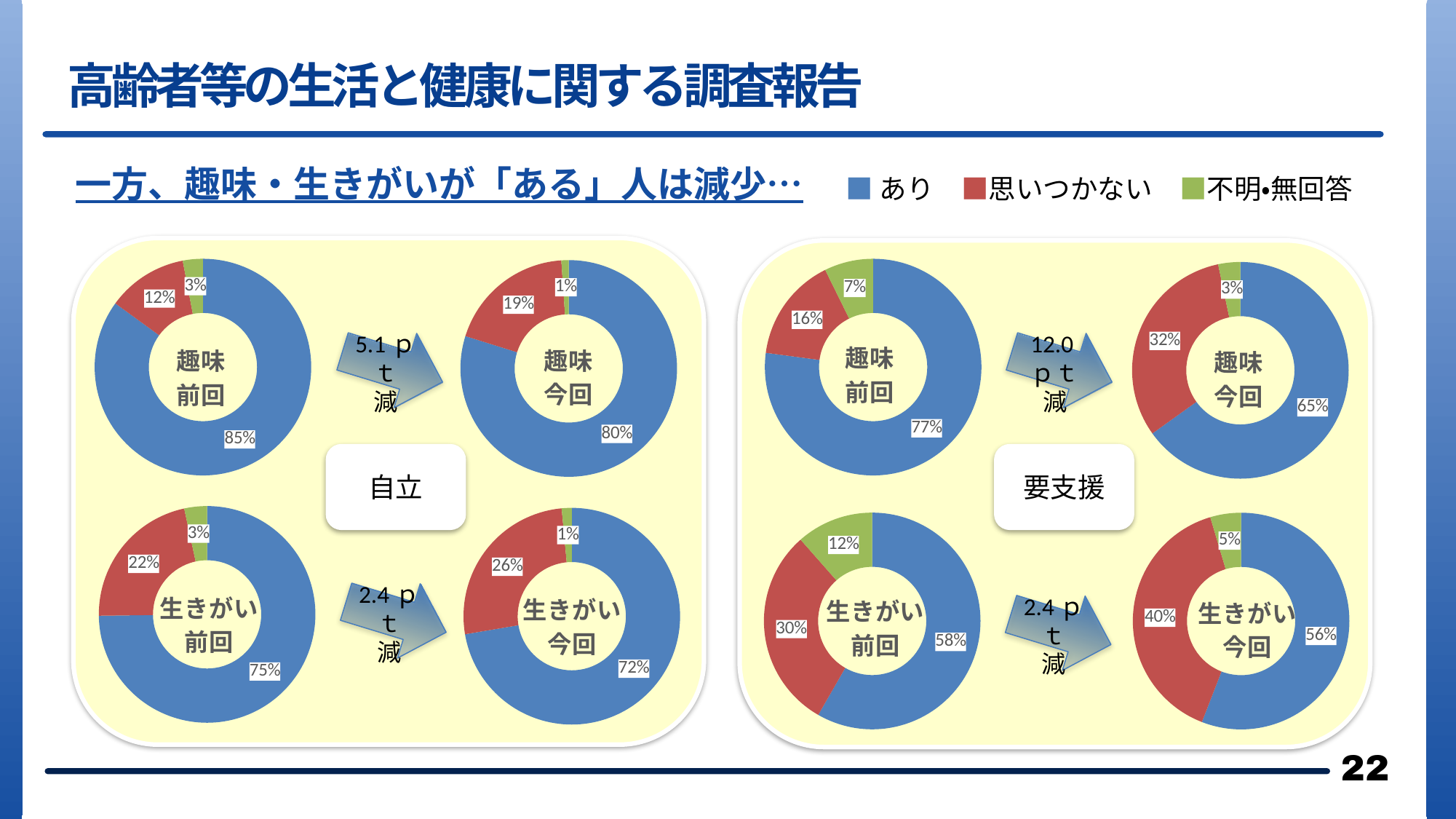

高齢者等の生活と健康に関する調査報告

一方、趣味・生きがいが「ある」人は減少…
■あり　■思いつかない　■不明・無回答

### Chart: 趣味
前回

| Category | 趣味前回 |
|---|---|
| 趣味あり | 0.85 |
| 思いつかない | 0.12 |
| 不明 | 0.03 |

### Chart: 趣味
前回

| Category | 趣味前回 |
|---|---|
| 趣味あり | 0.771 |
| 思いつかない | 0.156 |
| 不明 | 0.073 |

### Chart: 趣味
今回

| Category | 趣味前回 |
|---|---|
| 趣味あり | 0.799 |
| 思いつかない | 0.191 |
| 不明 | 0.011 |

### Chart: 趣味
今回

| Category | 趣味今回 |
|---|---|
| 趣味あり | 0.651 |
| 思いつかない | 0.316 |
| 不明 | 0.033 |

5.1ｐｔ
減

12.0ｐｔ
減

### Chart: 生きがい
前回

| Category | 生きがい前回 |
|---|---|
| 趣味あり | 0.748 |
| 思いつかない | 0.218 |
| 不明 | 0.034 |

### Chart: 生きがい
今回

| Category | 生きがい今回 |
|---|---|
| 趣味あり | 0.724 |
| 思いつかない | 0.262 |
| 不明 | 0.015 |

### Chart: 生きがい
前回

| Category | 生きがい前回 |
|---|---|
| 趣味あり | 0.583 |
| 思いつかない | 0.302 |
| 不明 | 0.115 |

### Chart: 生きがい
今回

| Category | 生きがい今回 |
|---|---|
| 趣味あり | 0.559 |
| 思いつかない | 0.395 |
| 不明 | 0.046 |
自立
要支援
2.4ｐｔ
減

2.4ｐｔ
減

22